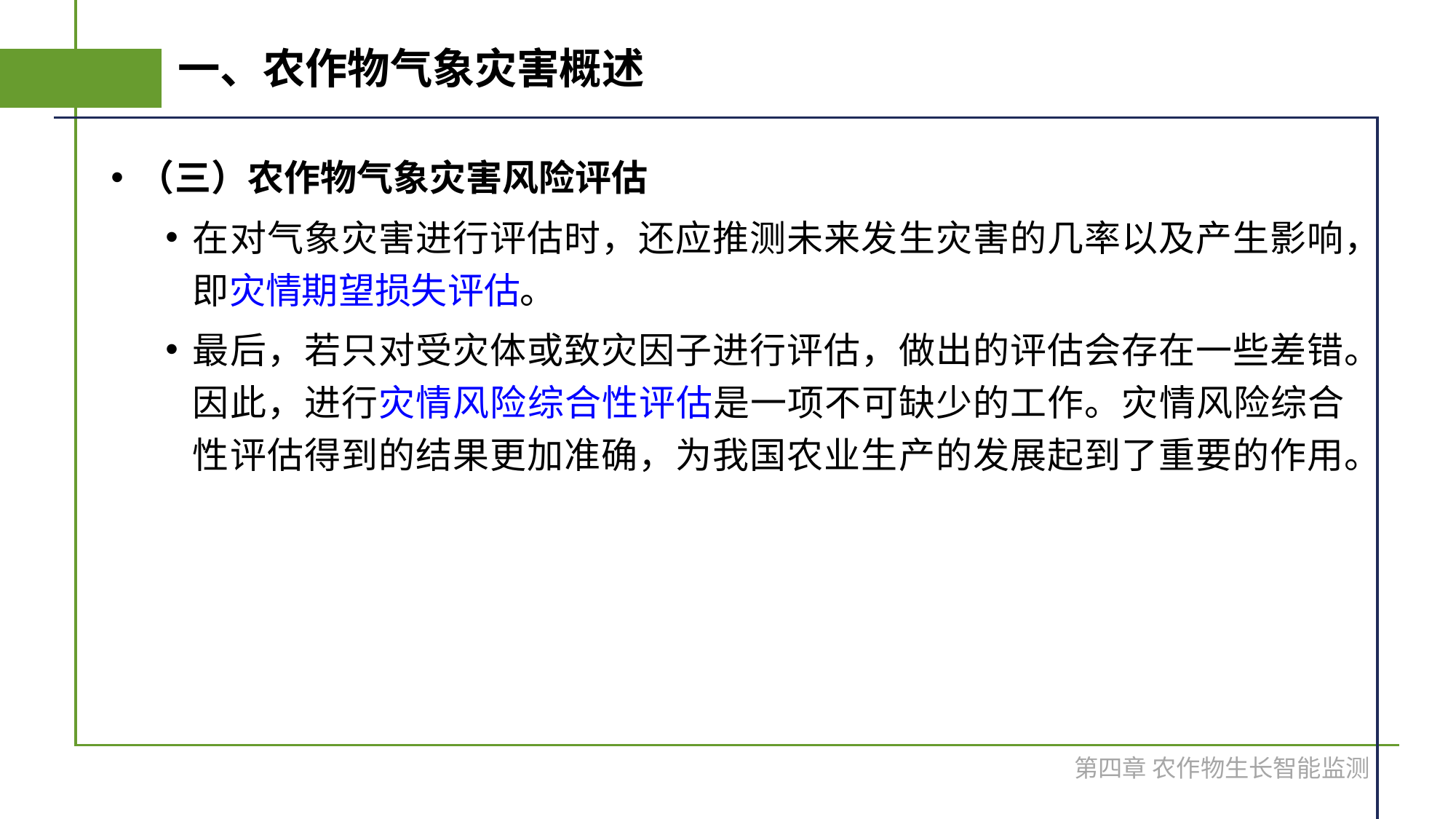

# 一、农作物气象灾害概述
（三）农作物气象灾害风险评估
在对气象灾害进行评估时，还应推测未来发生灾害的几率以及产生影响，即灾情期望损失评估。
最后，若只对受灾体或致灾因子进行评估，做出的评估会存在一些差错。因此，进行灾情风险综合性评估是一项不可缺少的工作。灾情风险综合性评估得到的结果更加准确，为我国农业生产的发展起到了重要的作用。
第四章 农作物生长智能监测